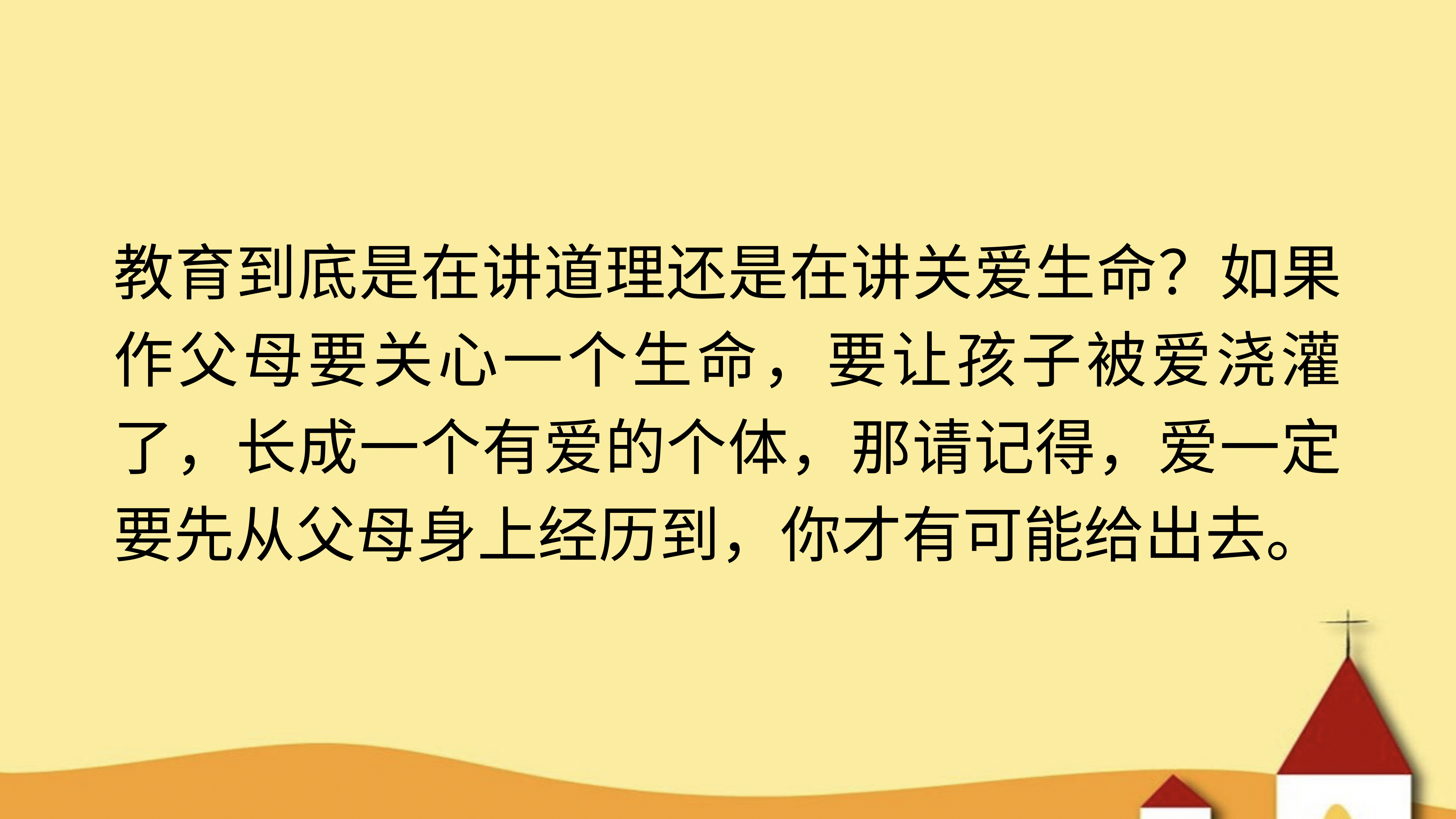

#
教育到底是在讲道理还是在讲关爱生命？如果作父母要关心一个生命，要让孩子被爱浇灌了，长成一个有爱的个体，那请记得，爱一定要先从父母身上经历到，你才有可能给出去。